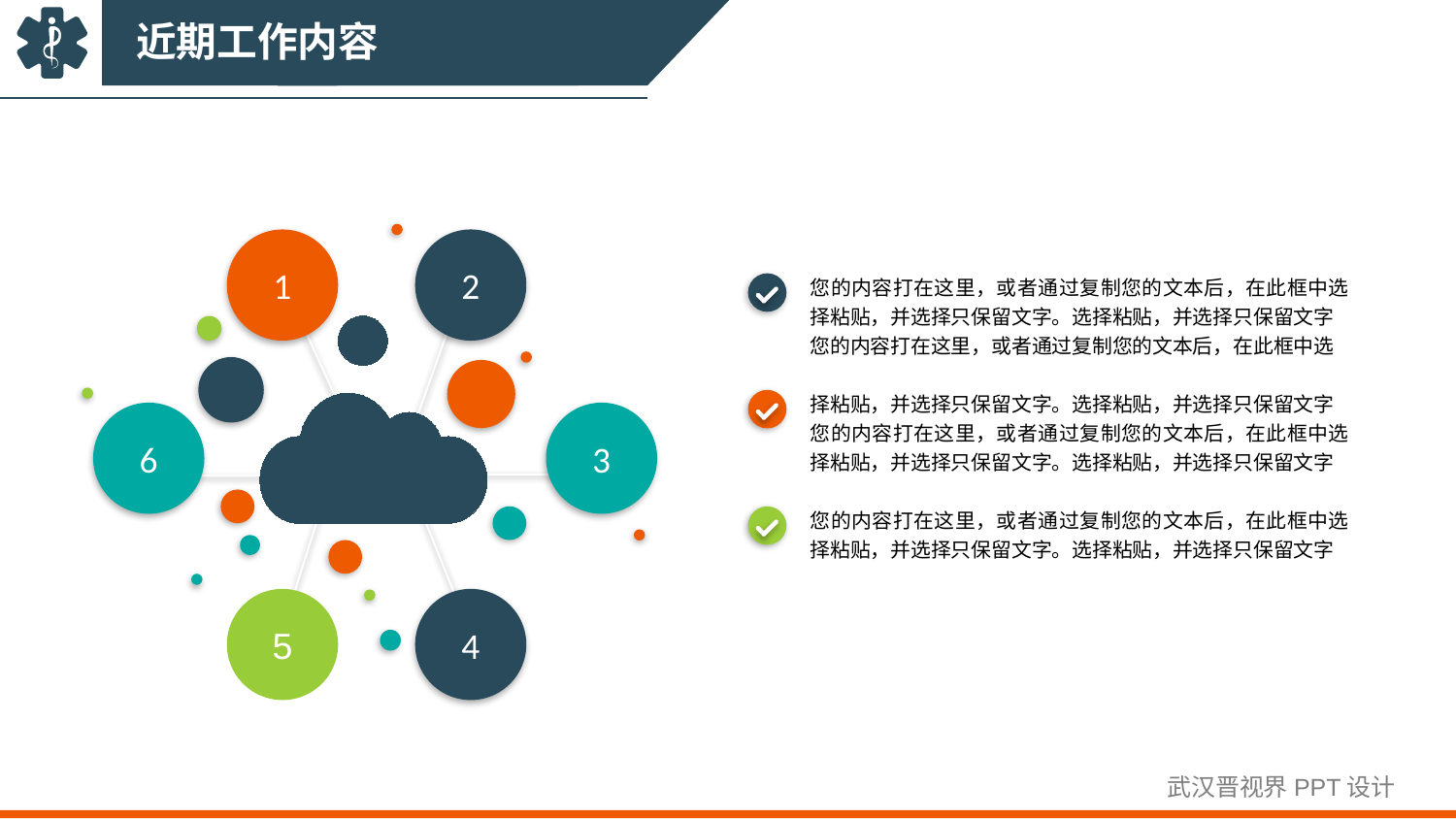

近期工作内容

1
2

6
3

5
4

您的内容打在这里，或者通过复制您的文本后，在此框中选择粘贴，并选择只保留文字。选择粘贴，并选择只保留文字
您的内容打在这里，或者通过复制您的文本后，在此框中选

择粘贴，并选择只保留文字。选择粘贴，并选择只保留文字
您的内容打在这里，或者通过复制您的文本后，在此框中选择粘贴，并选择只保留文字。选择粘贴，并选择只保留文字

您的内容打在这里，或者通过复制您的文本后，在此框中选择粘贴，并选择只保留文字。选择粘贴，并选择只保留文字